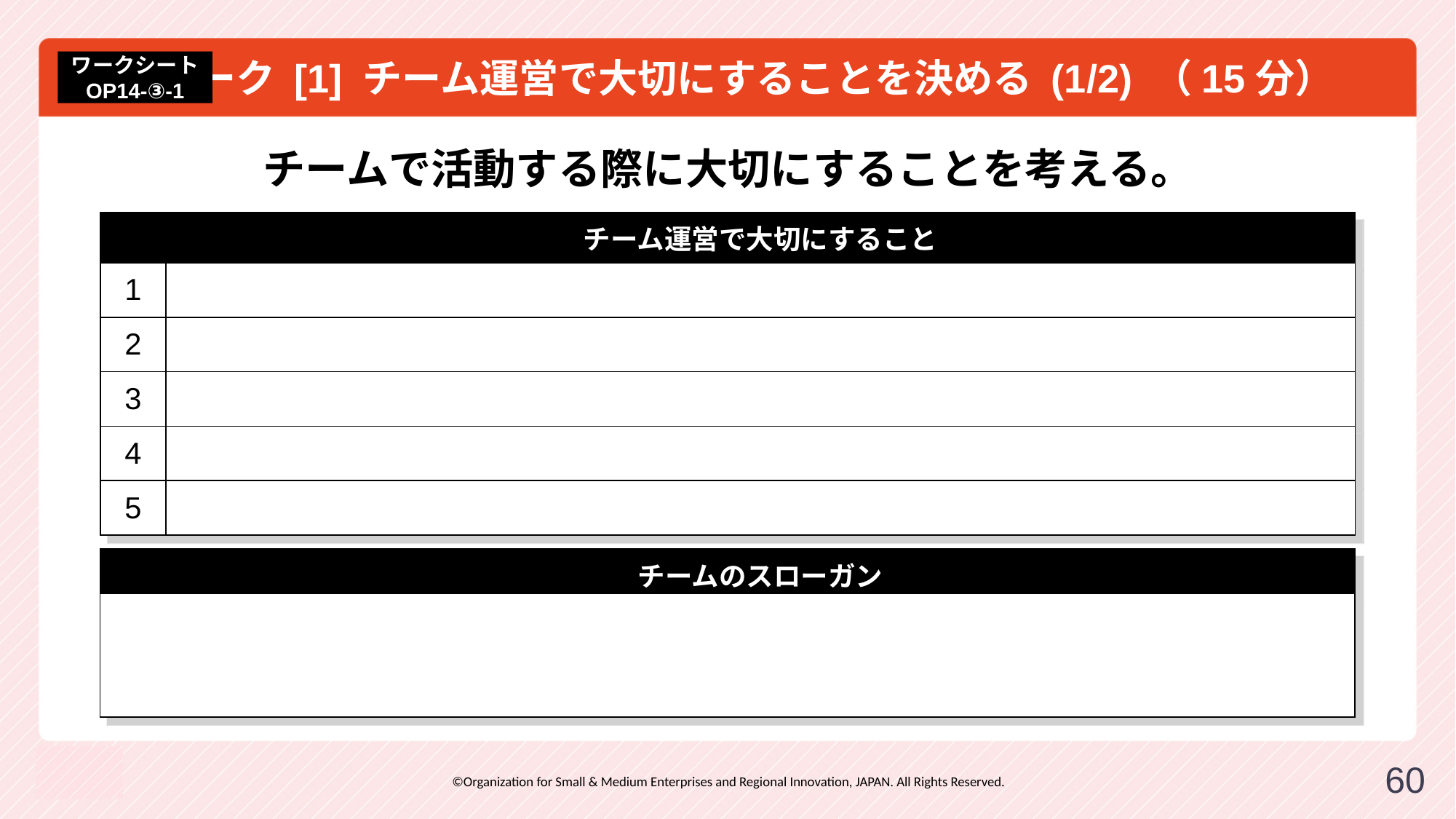

# ワーク [1] チーム運営で大切にすることを決める (1/2) （15分）
ワークシート
OP14-③-1
チームで活動する際に大切にすることを考える。
|  | チーム運営で大切にすること |
| --- | --- |
| 1 |  |
| 2 |  |
| 3 |  |
| 4 |  |
| 5 |  |
|  | チームのスローガン |
| --- | --- |
|  |  |